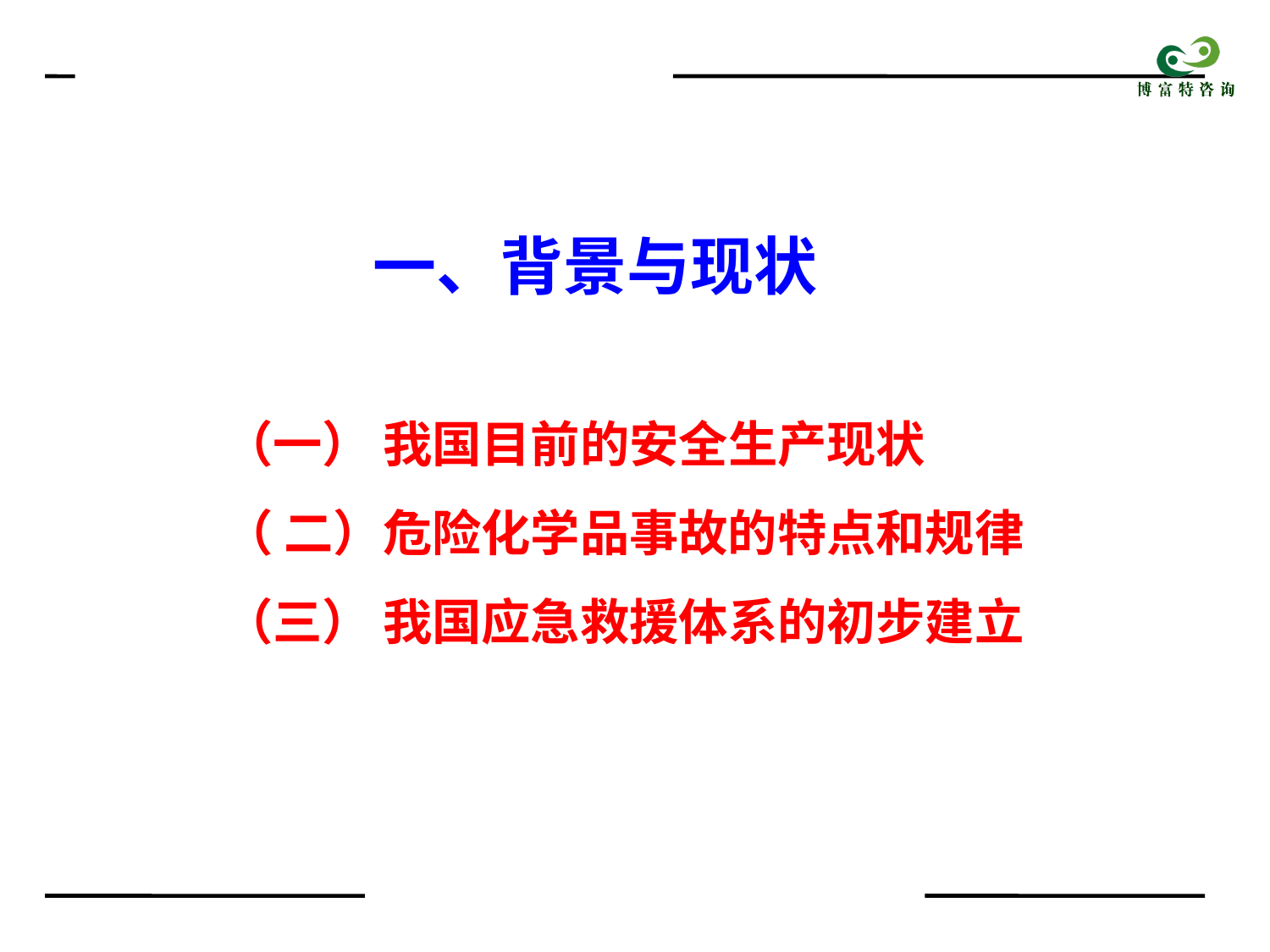

一、背景与现状
（一） 我国目前的安全生产现状
（ 二）危险化学品事故的特点和规律（三） 我国应急救援体系的初步建立